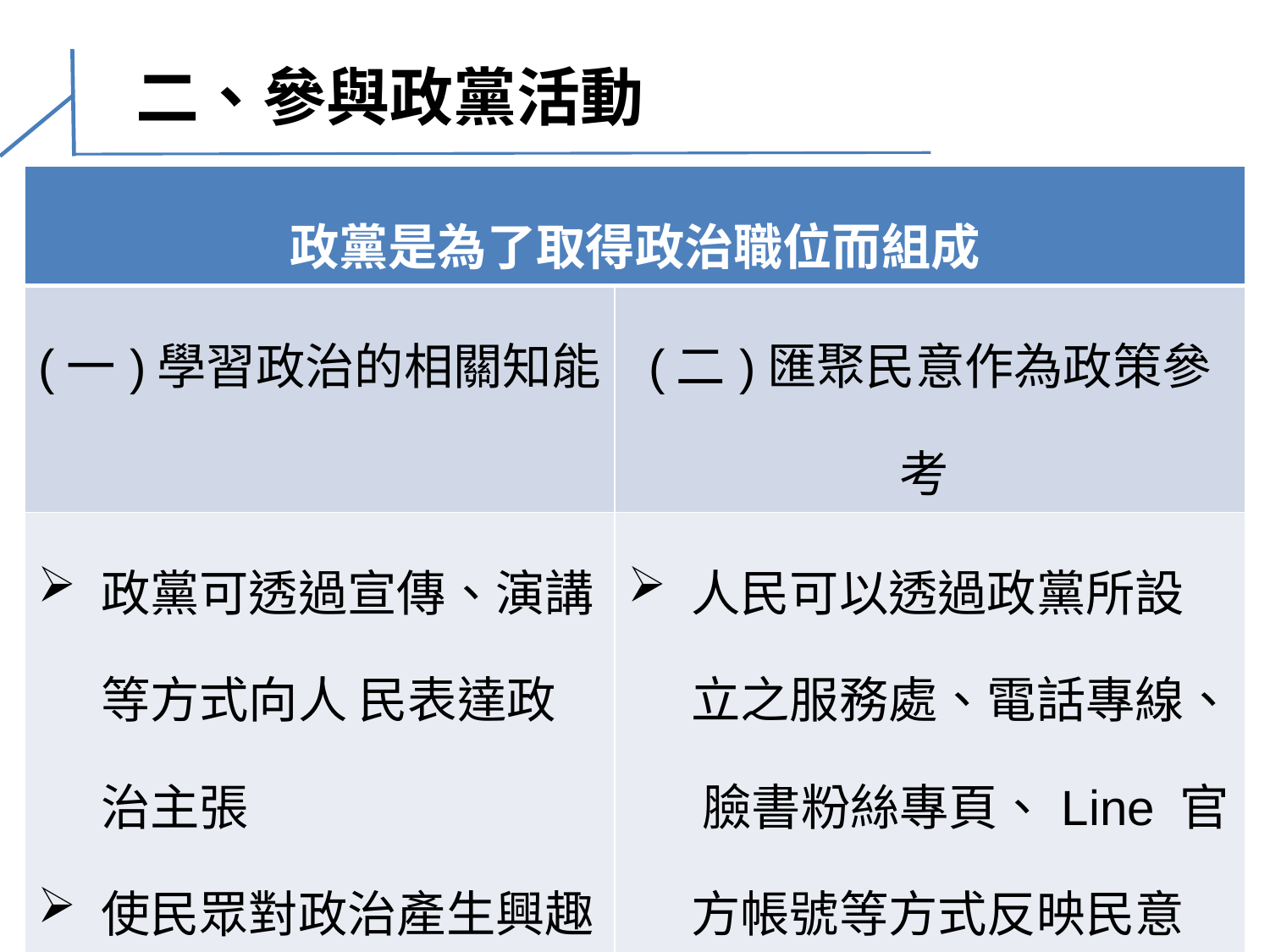

# 二、參與政黨活動
| 政黨是為了取得政治職位而組成 |  |
| --- | --- |
| (一)學習政治的相關知能 | (二)匯聚民意作為政策參考 |
| 政黨可透過宣傳、演講等方式向人 民表達政治主張 使民眾對政治產生興趣 並培育優秀的人才作為該政黨之候選人 | 人民可以透過政黨所設立之服務處、電話專線、 臉書粉絲專頁、Line 官方帳號等方式反映民意 政黨也會適時依民意作為黨綱或政治 訴求 |